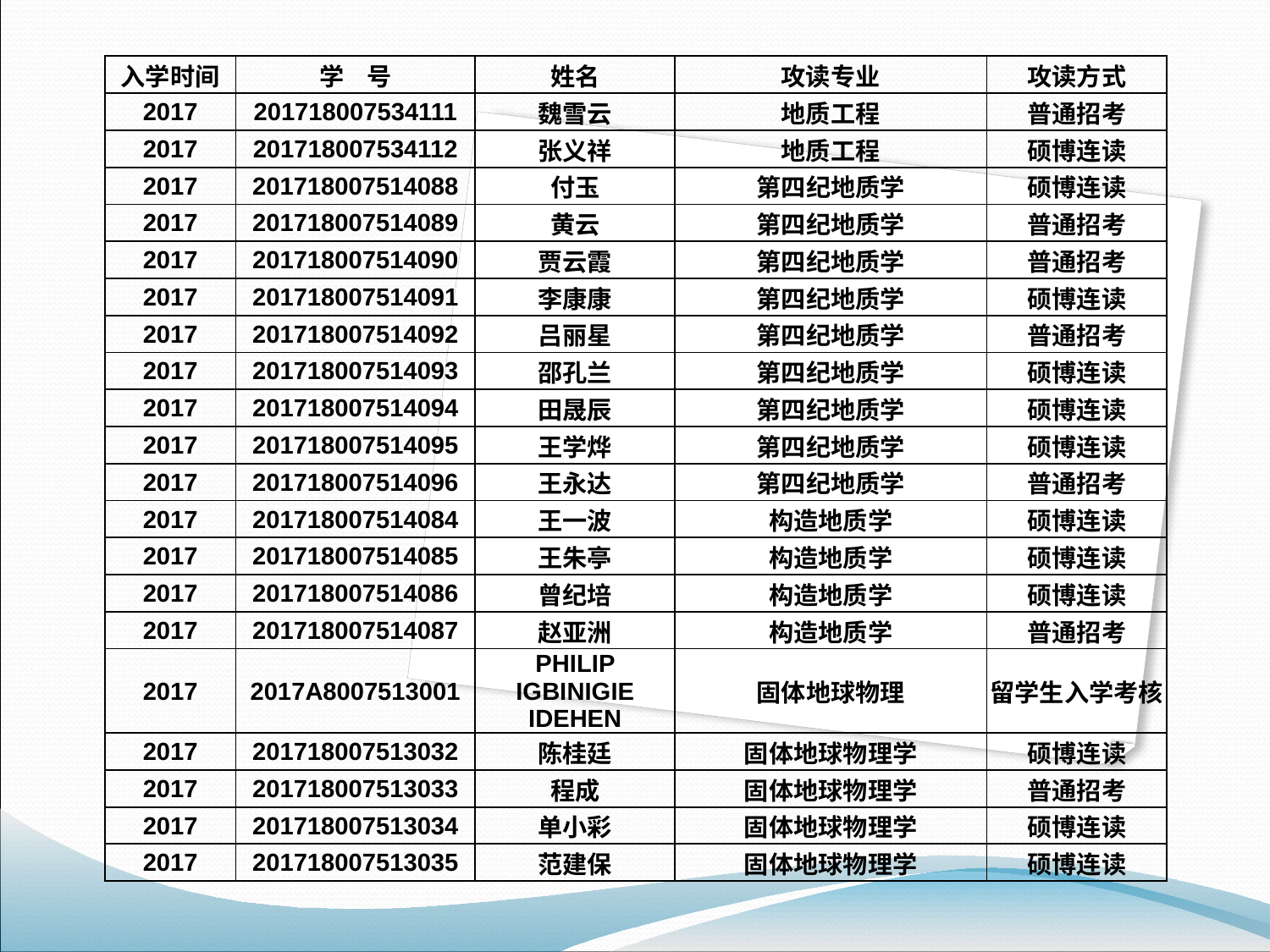

| 入学时间 | 学 号 | 姓名 | 攻读专业 | 攻读方式 |
| --- | --- | --- | --- | --- |
| 2017 | 201718007534111 | 魏雪云 | 地质工程 | 普通招考 |
| 2017 | 201718007534112 | 张义祥 | 地质工程 | 硕博连读 |
| 2017 | 201718007514088 | 付玉 | 第四纪地质学 | 硕博连读 |
| 2017 | 201718007514089 | 黄云 | 第四纪地质学 | 普通招考 |
| 2017 | 201718007514090 | 贾云霞 | 第四纪地质学 | 普通招考 |
| 2017 | 201718007514091 | 李康康 | 第四纪地质学 | 硕博连读 |
| 2017 | 201718007514092 | 吕丽星 | 第四纪地质学 | 普通招考 |
| 2017 | 201718007514093 | 邵孔兰 | 第四纪地质学 | 硕博连读 |
| 2017 | 201718007514094 | 田晟辰 | 第四纪地质学 | 硕博连读 |
| 2017 | 201718007514095 | 王学烨 | 第四纪地质学 | 硕博连读 |
| 2017 | 201718007514096 | 王永达 | 第四纪地质学 | 普通招考 |
| 2017 | 201718007514084 | 王一波 | 构造地质学 | 硕博连读 |
| 2017 | 201718007514085 | 王朱亭 | 构造地质学 | 硕博连读 |
| 2017 | 201718007514086 | 曾纪培 | 构造地质学 | 硕博连读 |
| 2017 | 201718007514087 | 赵亚洲 | 构造地质学 | 普通招考 |
| 2017 | 2017A8007513001 | PHILIP IGBINIGIE IDEHEN | 固体地球物理 | 留学生入学考核 |
| 2017 | 201718007513032 | 陈桂廷 | 固体地球物理学 | 硕博连读 |
| 2017 | 201718007513033 | 程成 | 固体地球物理学 | 普通招考 |
| 2017 | 201718007513034 | 单小彩 | 固体地球物理学 | 硕博连读 |
| 2017 | 201718007513035 | 范建保 | 固体地球物理学 | 硕博连读 |